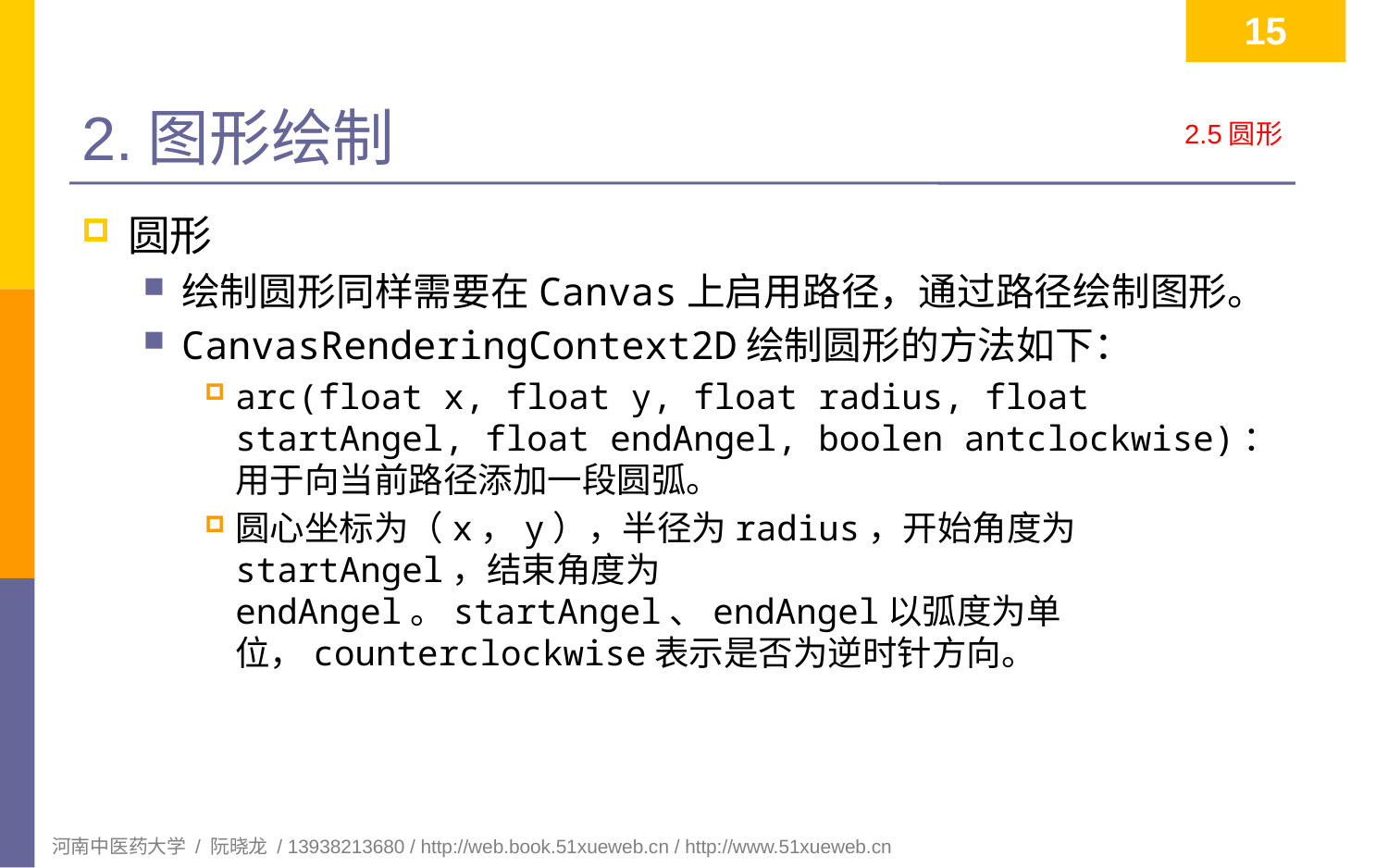

15
# 2.图形绘制
2.5圆形
圆形
绘制圆形同样需要在Canvas上启用路径，通过路径绘制图形。
CanvasRenderingContext2D绘制圆形的方法如下：
arc(float x, float y, float radius, float startAngel, float endAngel, boolen antclockwise)：用于向当前路径添加一段圆弧。
圆心坐标为（x，y），半径为radius，开始角度为startAngel，结束角度为endAngel。startAngel、endAngel以弧度为单位，counterclockwise表示是否为逆时针方向。